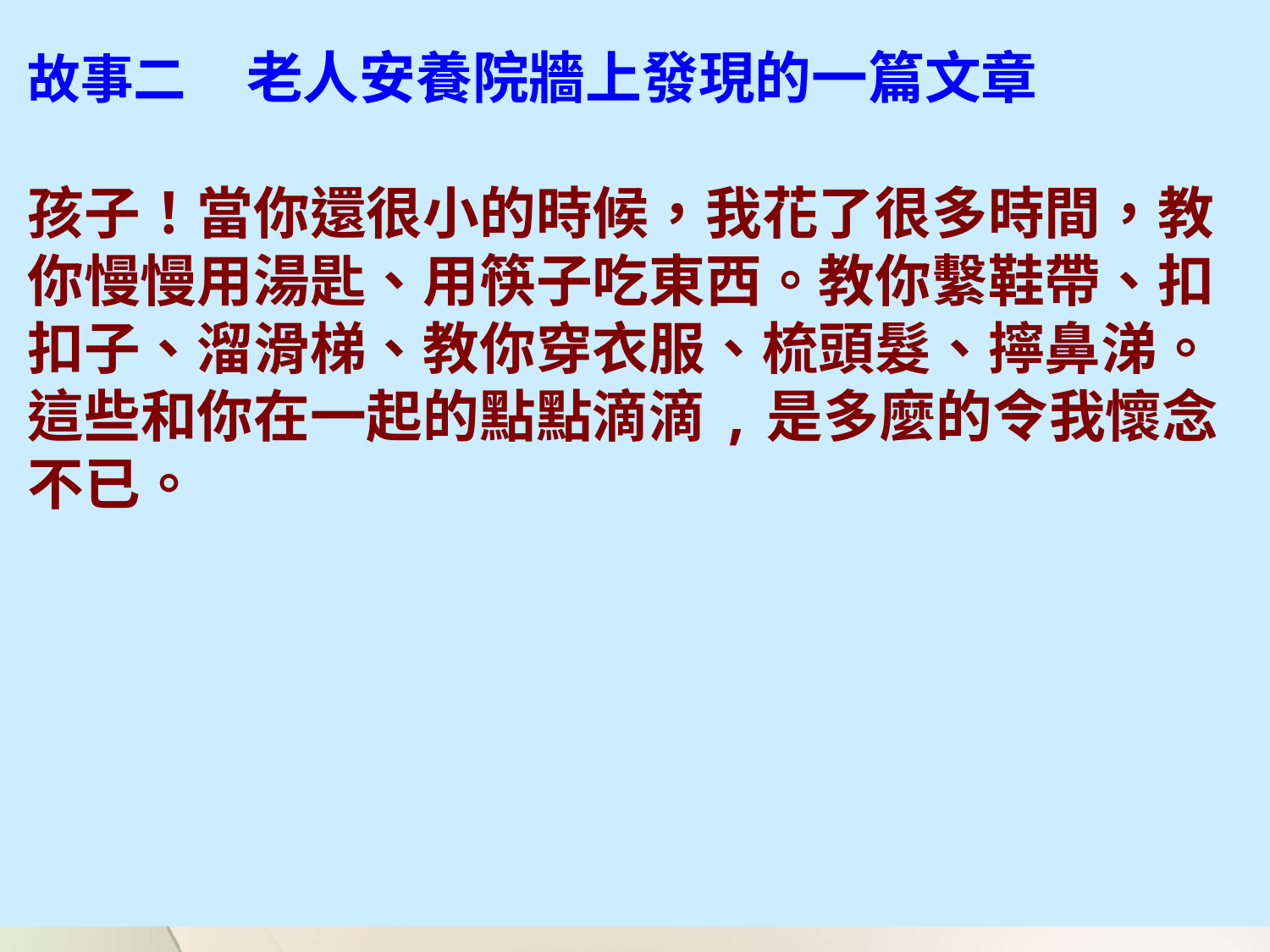

故事二     老人安養院牆上發現的一篇文章

孩子！當你還很小的時候，我花了很多時間，教你慢慢用湯匙、用筷子吃東西。教你繫鞋帶、扣扣子、溜滑梯、教你穿衣服、梳頭髮、擰鼻涕。這些和你在一起的點點滴滴,是多麼的令我懷念不已。